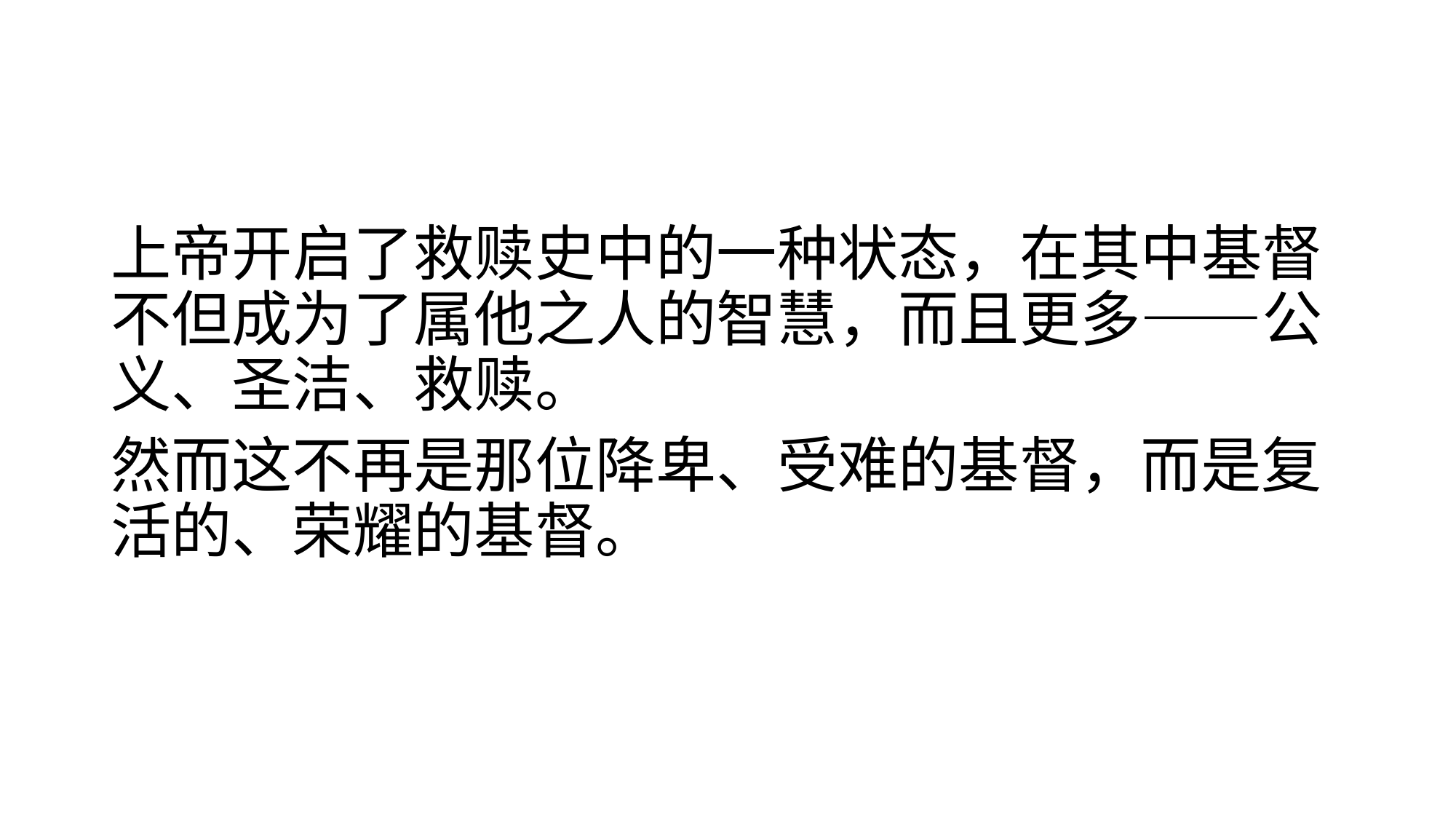

#
上帝开启了救赎史中的一种状态，在其中基督不但成为了属他之人的智慧，而且更多——公义、圣洁、救赎。
然而这不再是那位降卑、受难的基督，而是复活的、荣耀的基督。